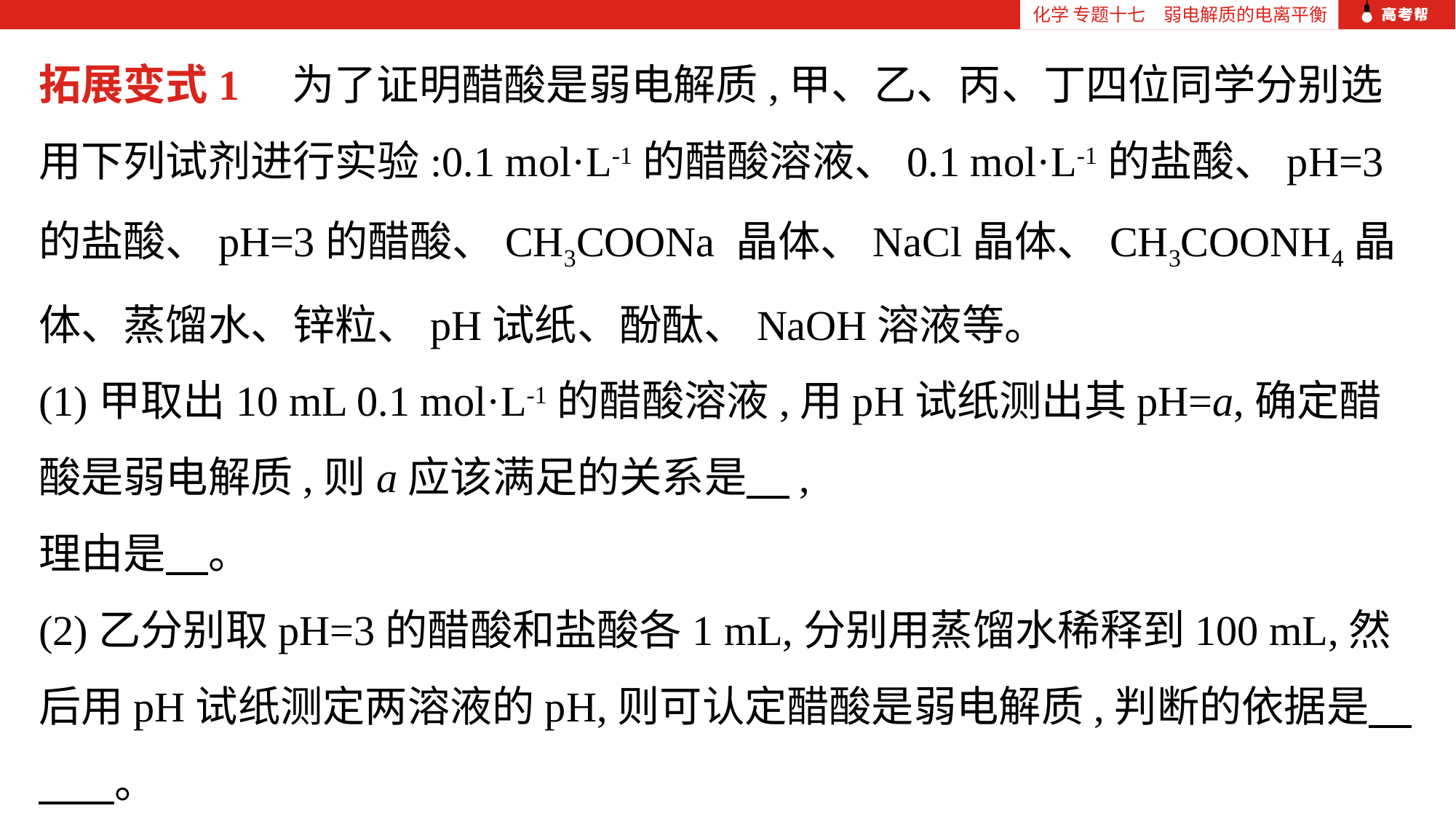

化学 专题十七　弱电解质的电离平衡

拓展变式1　为了证明醋酸是弱电解质,甲、乙、丙、丁四位同学分别选用下列试剂进行实验:0.1 mol·L-1的醋酸溶液、0.1 mol·L-1的盐酸、pH=3的盐酸、pH=3的醋酸、CH3COONa 晶体、NaCl晶体、CH3COONH4晶体、蒸馏水、锌粒、pH试纸、酚酞、NaOH溶液等。
(1)甲取出10 mL 0.1 mol·L-1的醋酸溶液,用pH试纸测出其pH=a,确定醋酸是弱电解质,则a应该满足的关系是　,
理由是　。
(2)乙分别取pH=3的醋酸和盐酸各1 mL,分别用蒸馏水稀释到100 mL,然后用pH试纸测定两溶液的pH,则可认定醋酸是弱电解质,判断的依据是　         。